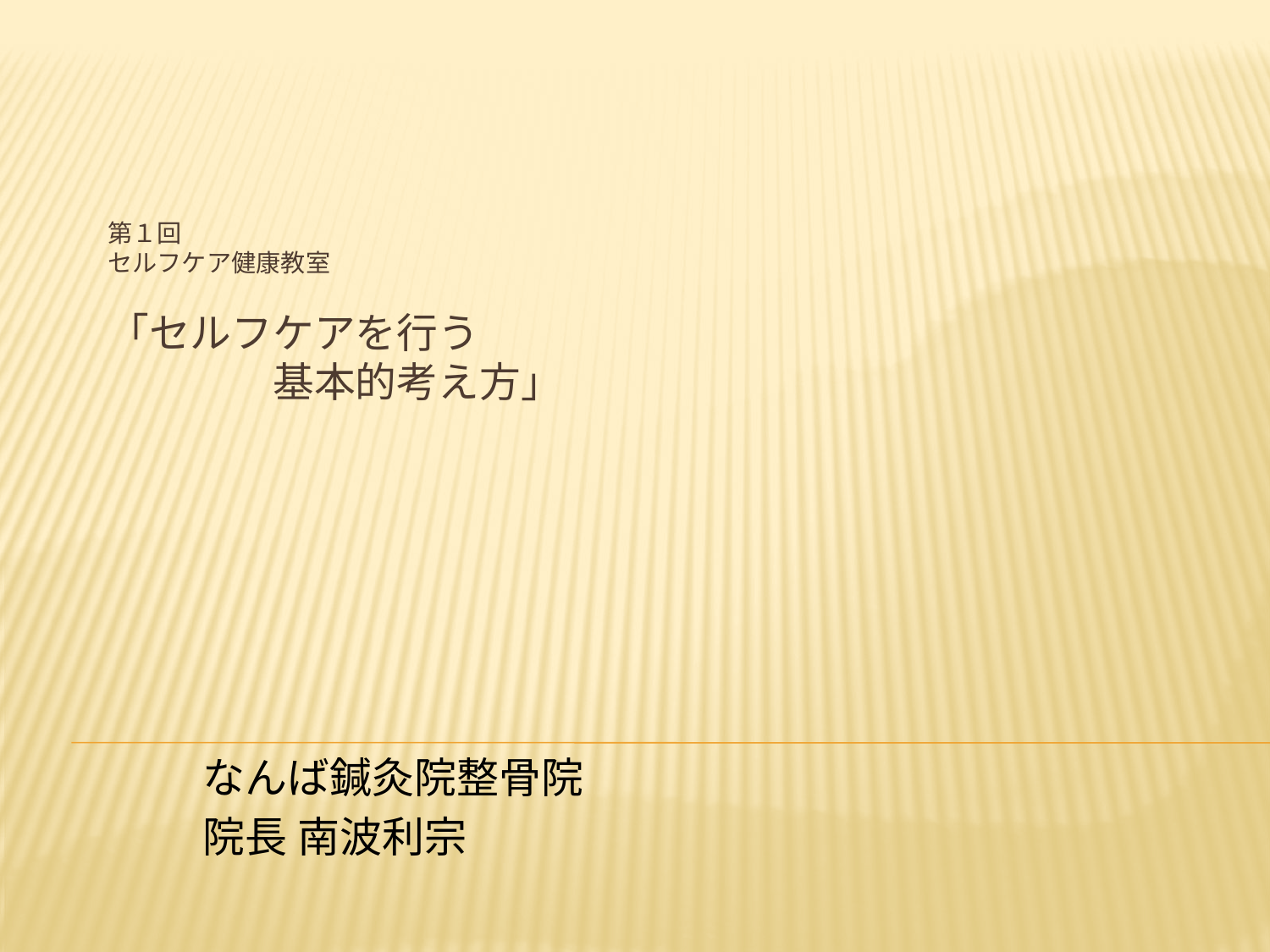

# 第１回 セルフケア健康教室 「セルフケアを行う 　　　　基本的考え方」
なんば鍼灸院整骨院
院長 南波利宗